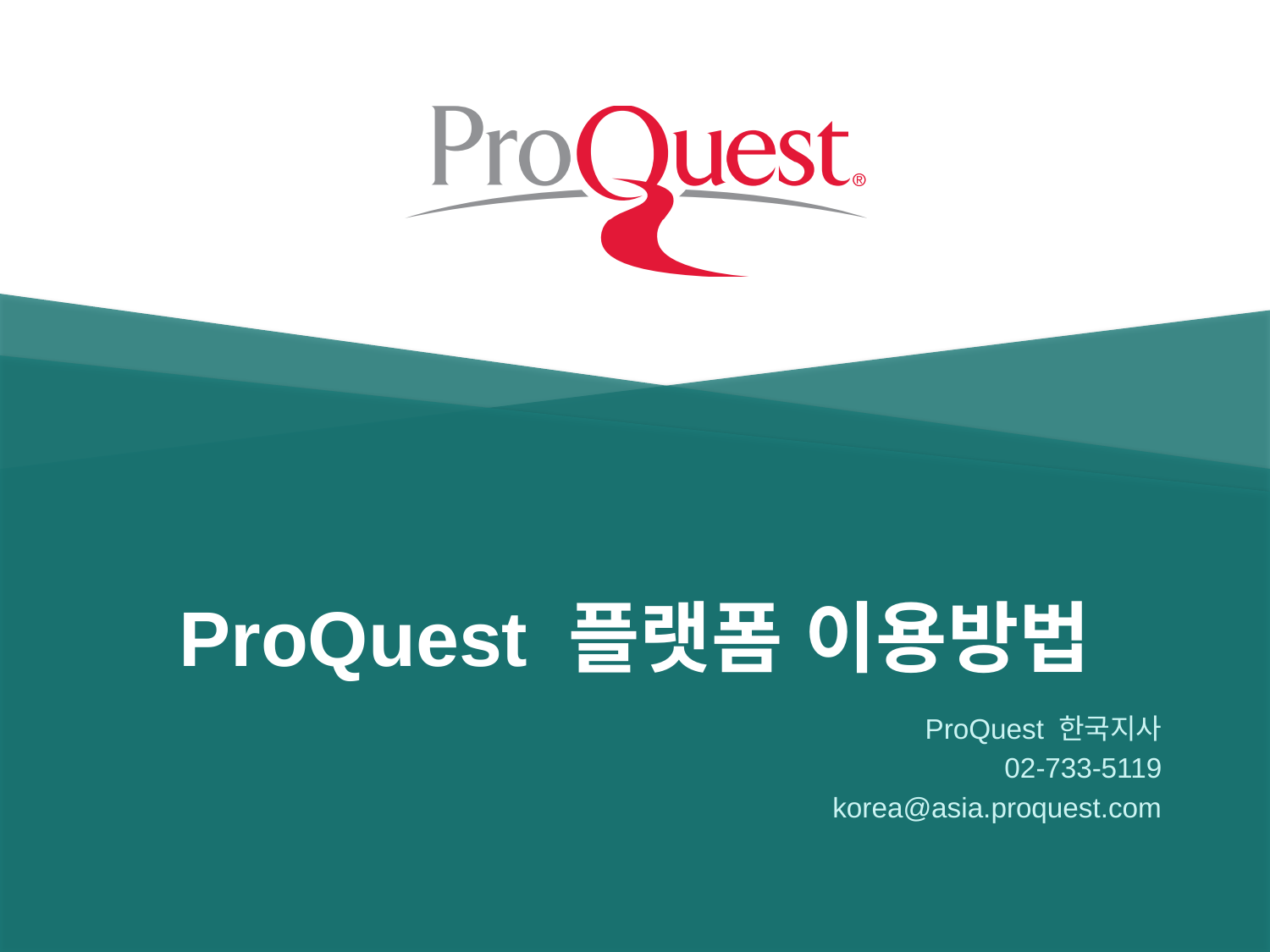

# ProQuest 플랫폼 이용방법
ProQuest 한국지사
02-733-5119
korea@asia.proquest.com